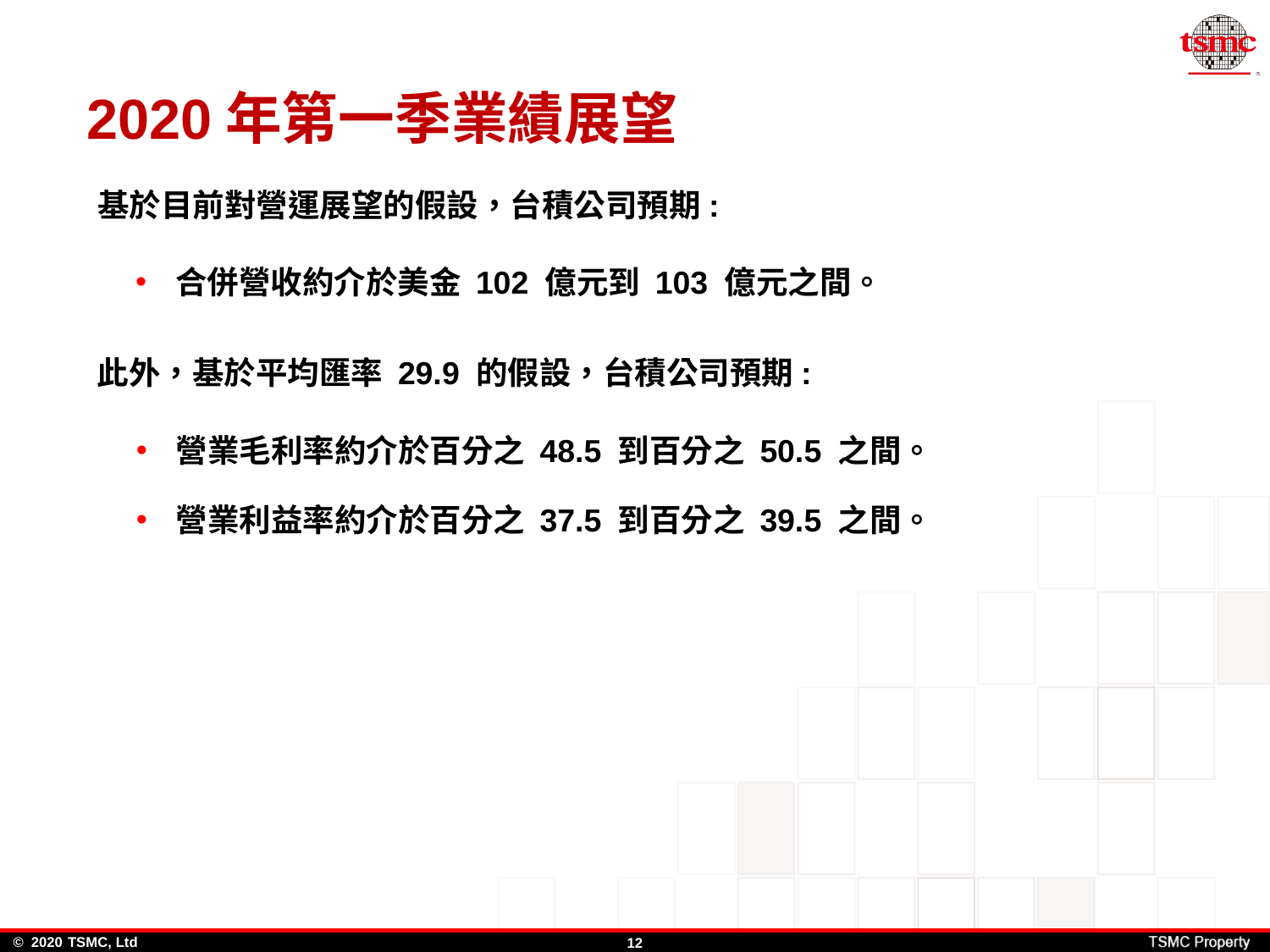

# 2020年第一季業績展望

基於目前對營運展望的假設，台積公司預期:
合併營收約介於美金 102 億元到 103 億元之間。
此外，基於平均匯率 29.9 的假設，台積公司預期:
營業毛利率約介於百分之 48.5 到百分之 50.5 之間。
營業利益率約介於百分之 37.5 到百分之 39.5 之間。